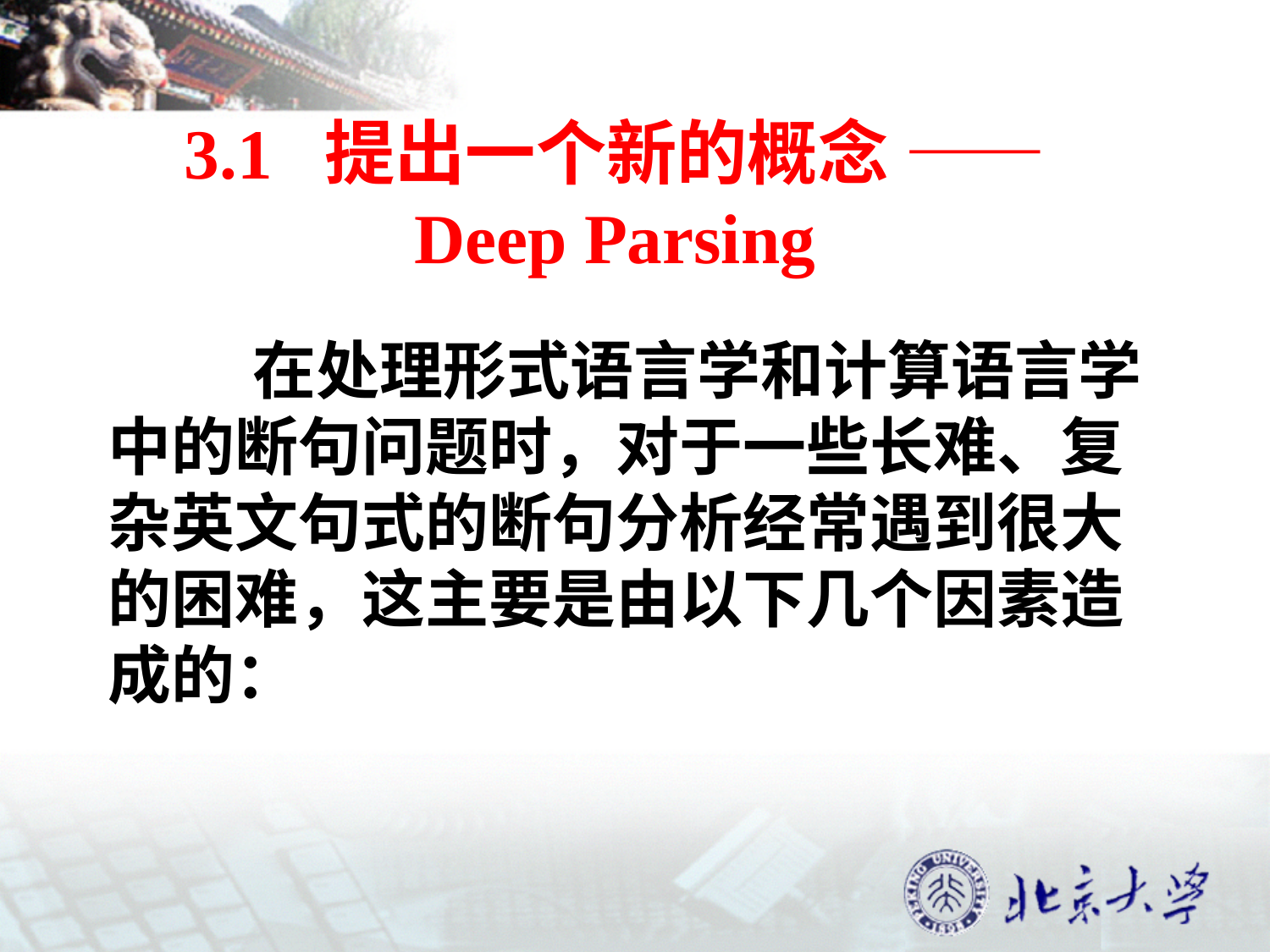

3.1  提出一个新的概念 —— Deep Parsing

         在处理形式语言学和计算语言学
中的断句问题时，对于一些长难、复
杂英文句式的断句分析经常遇到很大
的困难，这主要是由以下几个因素造
成的：